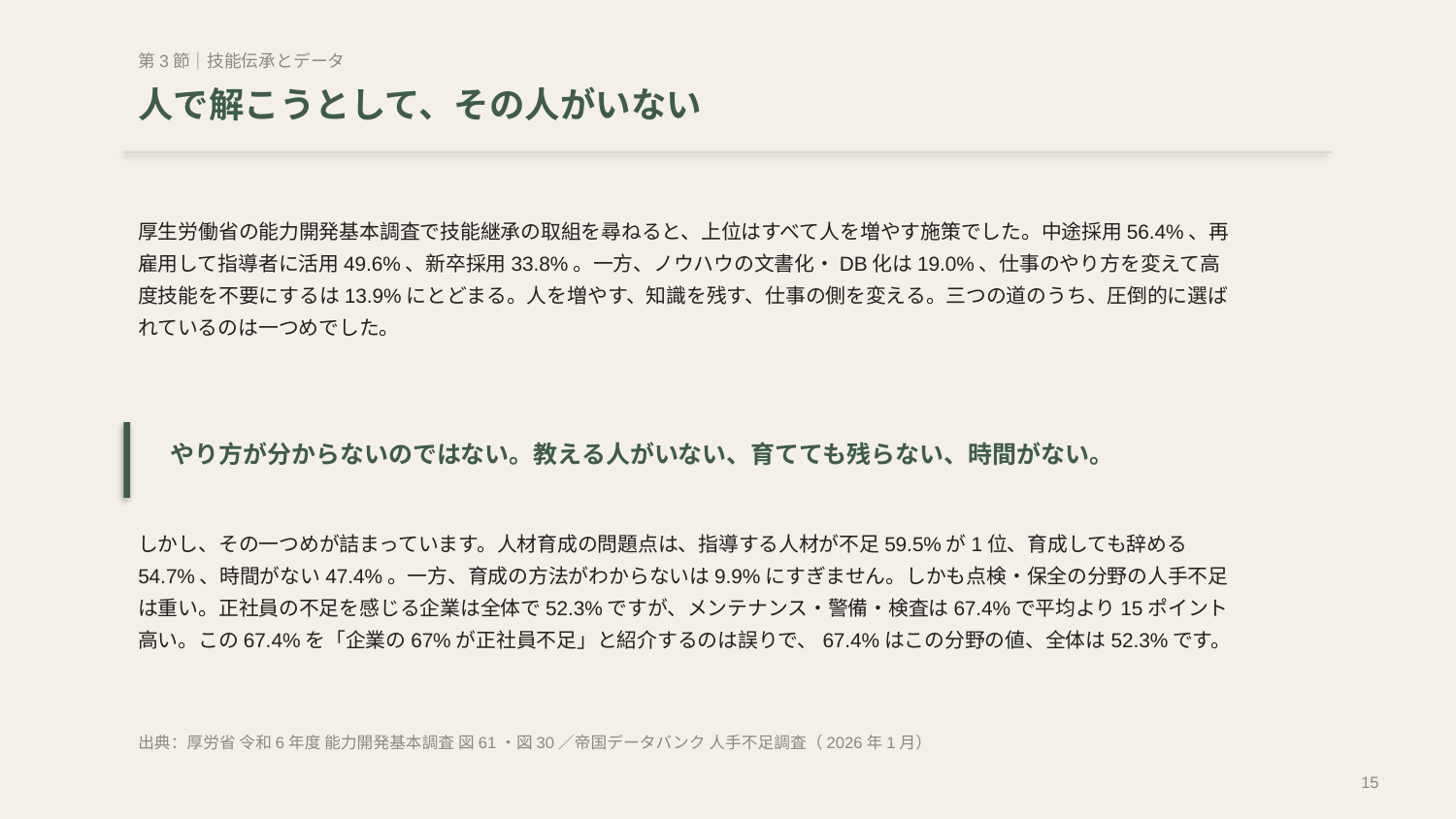

第3節｜技能伝承とデータ
人で解こうとして、その人がいない

厚生労働省の能力開発基本調査で技能継承の取組を尋ねると、上位はすべて人を増やす施策でした。中途採用56.4%、再雇用して指導者に活用49.6%、新卒採用33.8%。一方、ノウハウの文書化・DB化は19.0%、仕事のやり方を変えて高度技能を不要にするは13.9%にとどまる。人を増やす、知識を残す、仕事の側を変える。三つの道のうち、圧倒的に選ばれているのは一つめでした。

やり方が分からないのではない。教える人がいない、育てても残らない、時間がない。
しかし、その一つめが詰まっています。人材育成の問題点は、指導する人材が不足59.5%が1位、育成しても辞める54.7%、時間がない47.4%。一方、育成の方法がわからないは9.9%にすぎません。しかも点検・保全の分野の人手不足は重い。正社員の不足を感じる企業は全体で52.3%ですが、メンテナンス・警備・検査は67.4%で平均より15ポイント高い。この67.4%を「企業の67%が正社員不足」と紹介するのは誤りで、67.4%はこの分野の値、全体は52.3%です。
出典：厚労省 令和6年度 能力開発基本調査 図61・図30／帝国データバンク 人手不足調査（2026年1月）
15